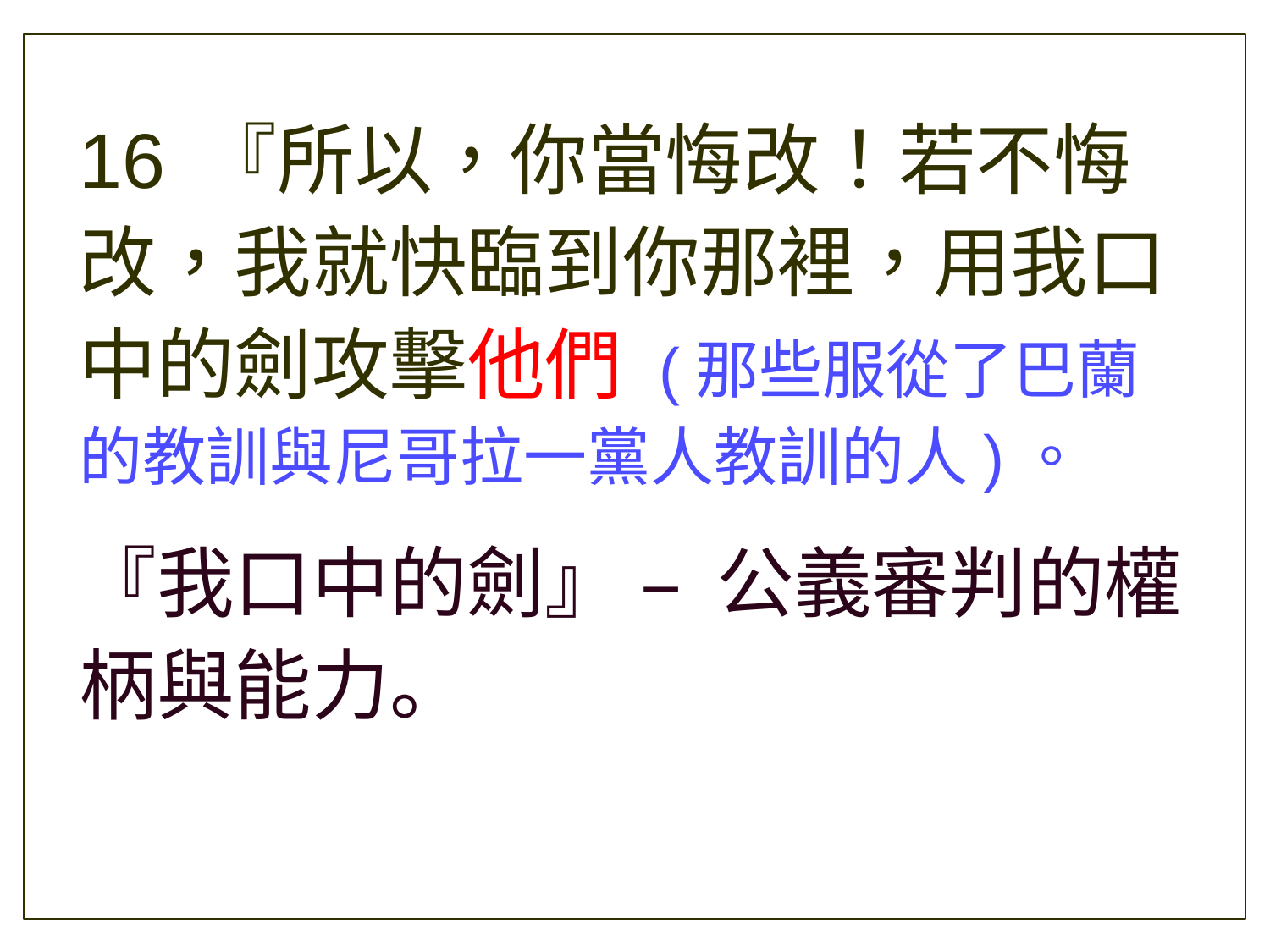

16 『所以，你當悔改！若不悔改，我就快臨到你那裡，用我口中的劍攻擊他們 (那些服從了巴蘭的教訓與尼哥拉一黨人教訓的人)。
『我口中的劍』 –  公義審判的權柄與能力。